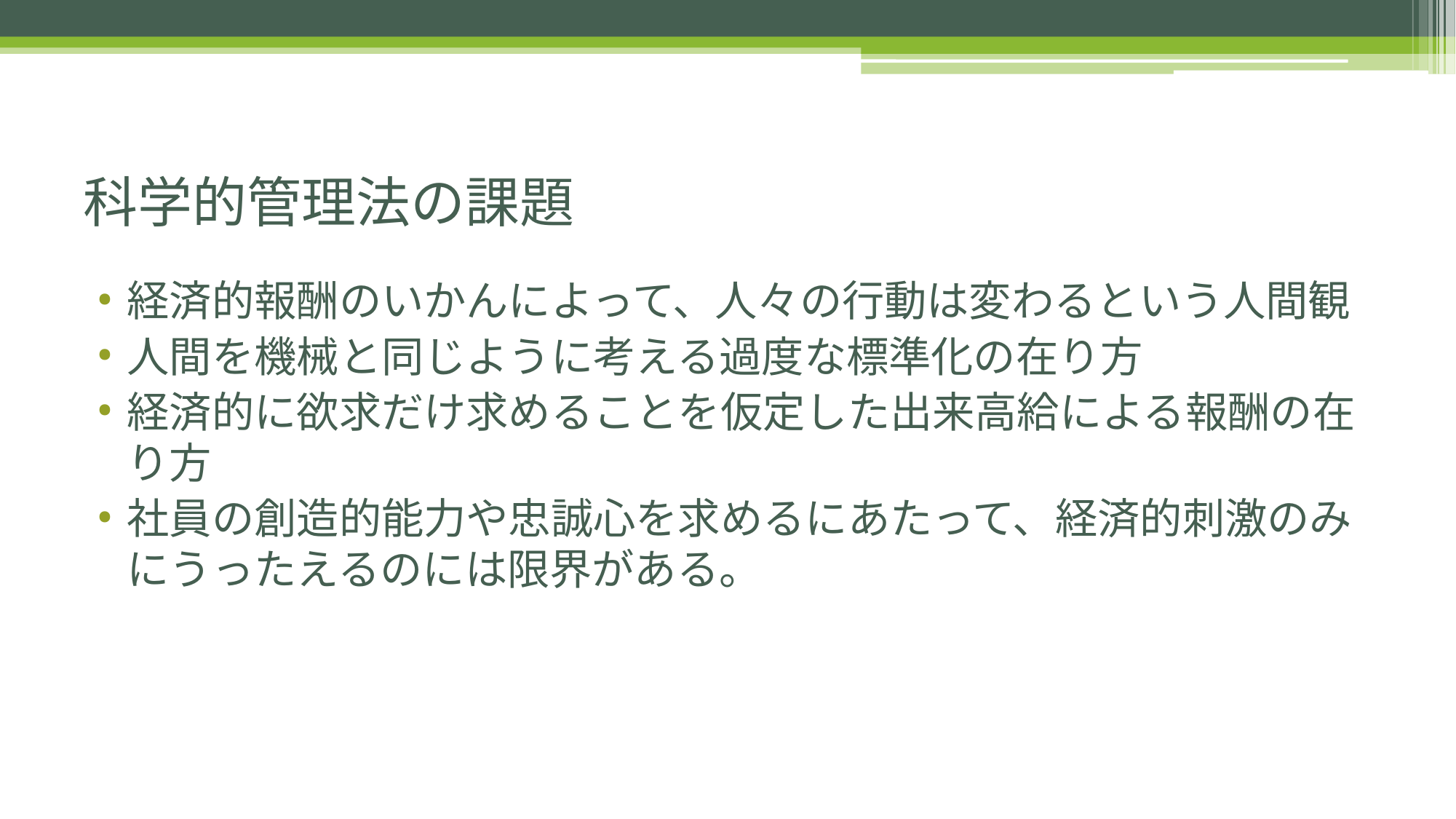

# 科学的管理法の課題
経済的報酬のいかんによって、人々の行動は変わるという人間観
人間を機械と同じように考える過度な標準化の在り方
経済的に欲求だけ求めることを仮定した出来高給による報酬の在り方
社員の創造的能力や忠誠心を求めるにあたって、経済的刺激のみにうったえるのには限界がある。